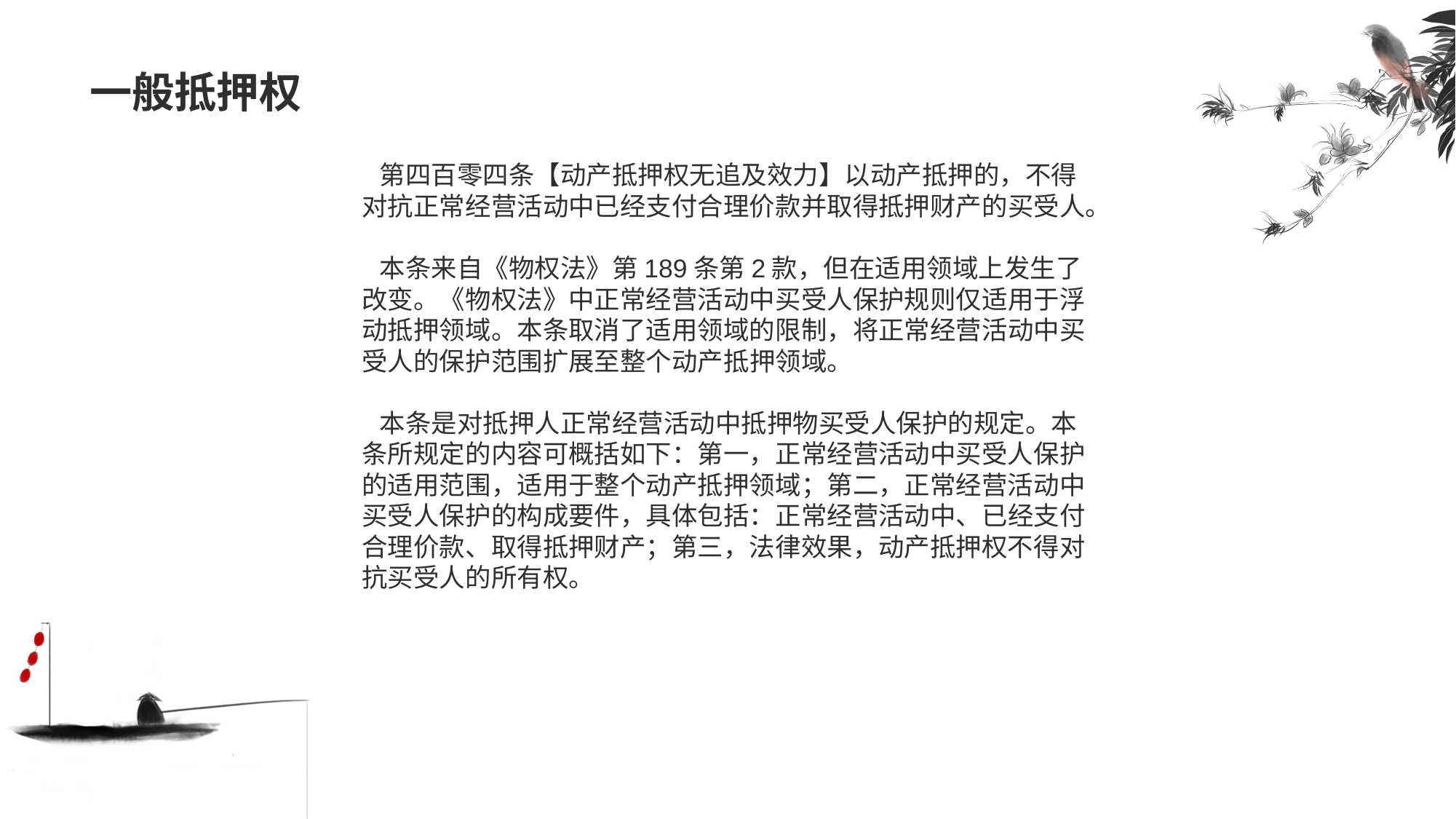

# 一般抵押权

  第四百零四条【动产抵押权无追及效力】以动产抵押的，不得对抗正常经营活动中已经支付合理价款并取得抵押财产的买受人。

  本条来自《物权法》第189条第2款，但在适用领域上发生了改变。《物权法》中正常经营活动中买受人保护规则仅适用于浮动抵押领域。本条取消了适用领域的限制，将正常经营活动中买受人的保护范围扩展至整个动产抵押领域。

  本条是对抵押人正常经营活动中抵押物买受人保护的规定。本条所规定的内容可概括如下：第一，正常经营活动中买受人保护的适用范围，适用于整个动产抵押领域；第二，正常经营活动中买受人保护的构成要件，具体包括：正常经营活动中、已经支付合理价款、取得抵押财产；第三，法律效果，动产抵押权不得对抗买受人的所有权。
118